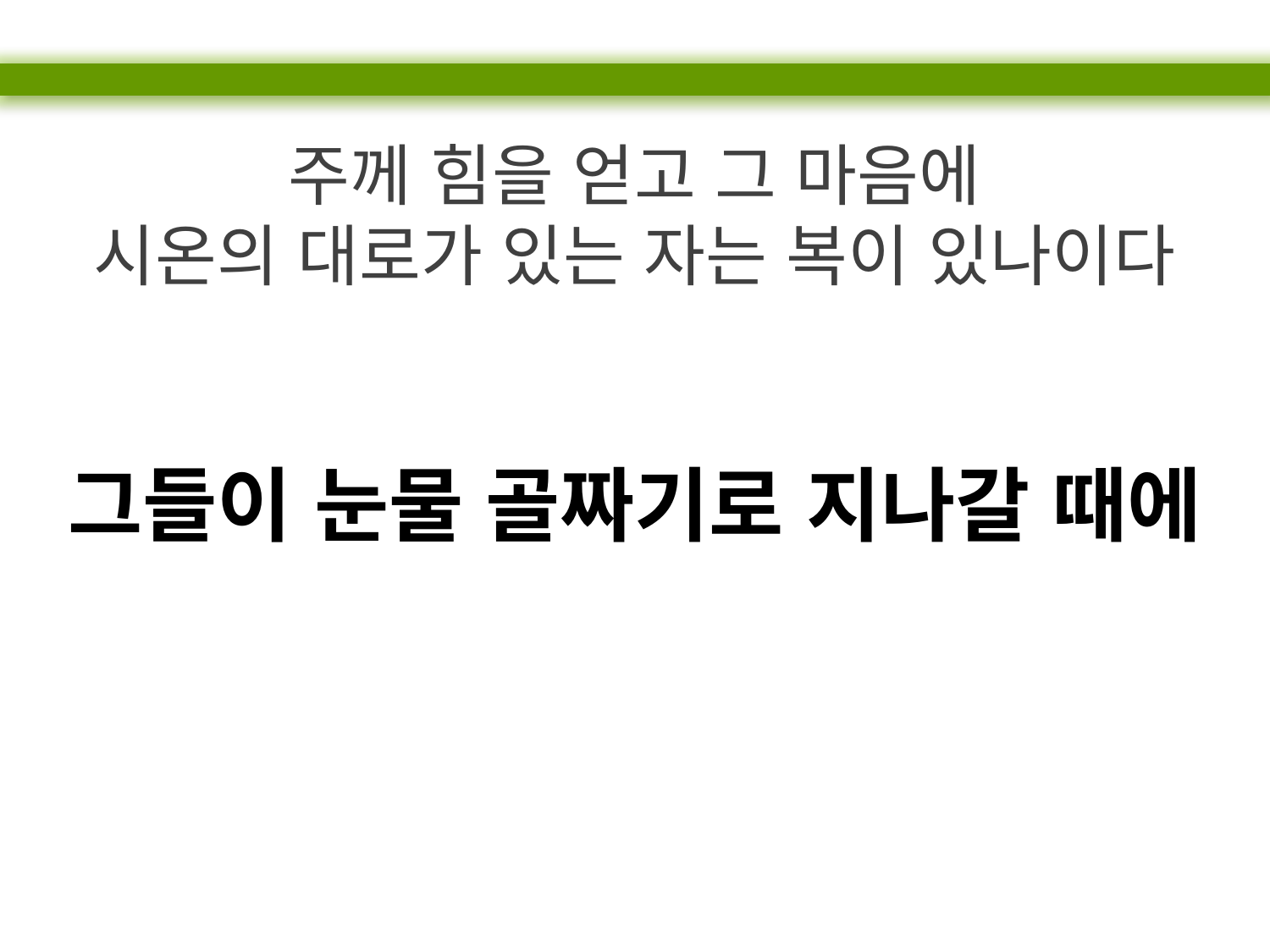

주께 힘을 얻고 그 마음에
시온의 대로가 있는 자는 복이 있나이다
그들이 눈물 골짜기로 지나갈 때에